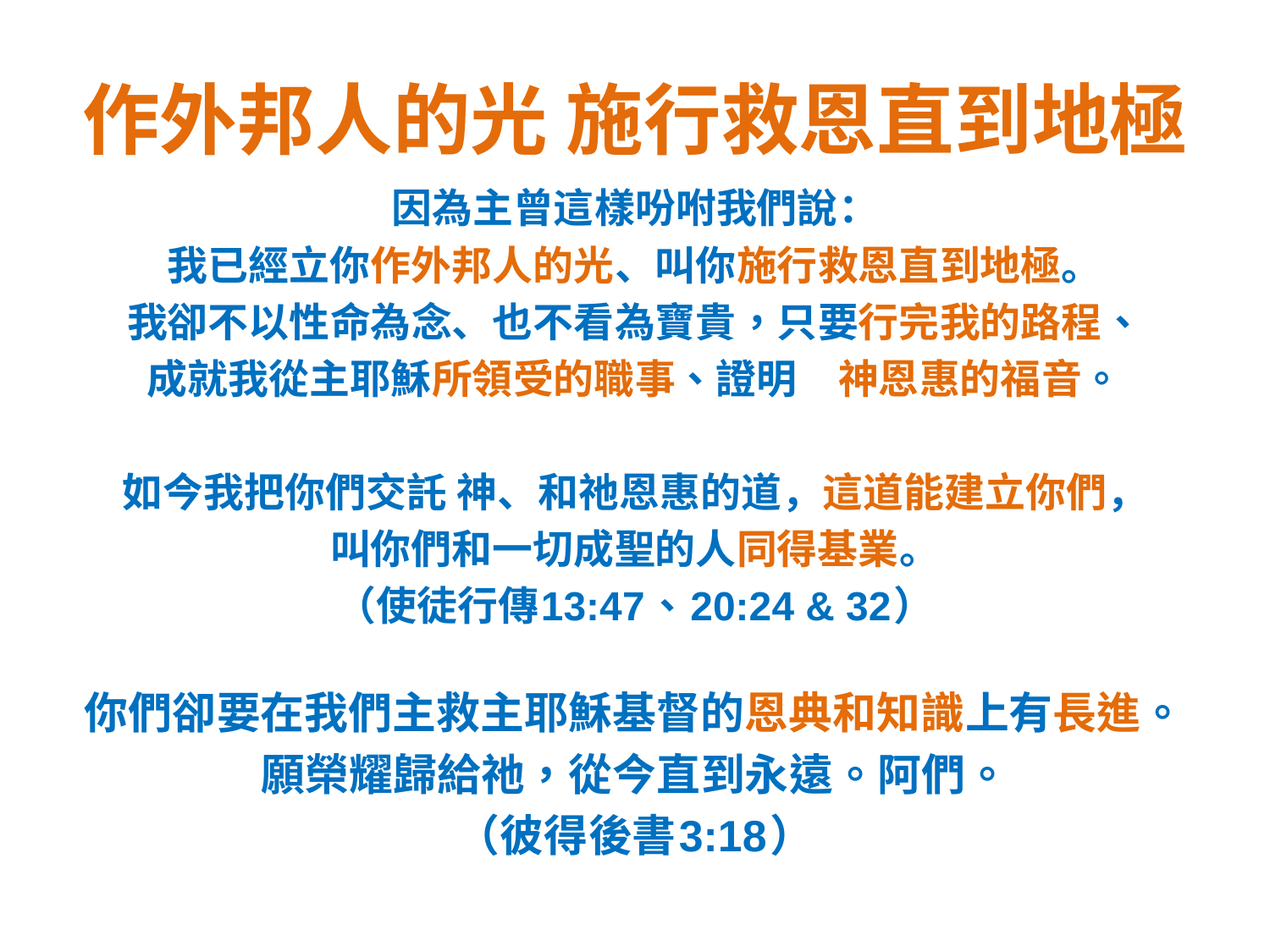

# 作外邦人的光 施行救恩直到地極
因為主曾這樣吩咐我們說：
我已經立你作外邦人的光、叫你施行救恩直到地極。
我卻不以性命為念、也不看為寶貴，只要行完我的路程、
成就我從主耶穌所領受的職事、證明　神恩惠的福音。

如今我把你們交託 神、和祂恩惠的道，這道能建立你們，
叫你們和一切成聖的人同得基業。
（使徒行傳13:47、20:24 & 32）

你們卻要在我們主救主耶穌基督的恩典和知識上有長進。
願榮耀歸給祂，從今直到永遠。阿們。
（彼得後書3:18）